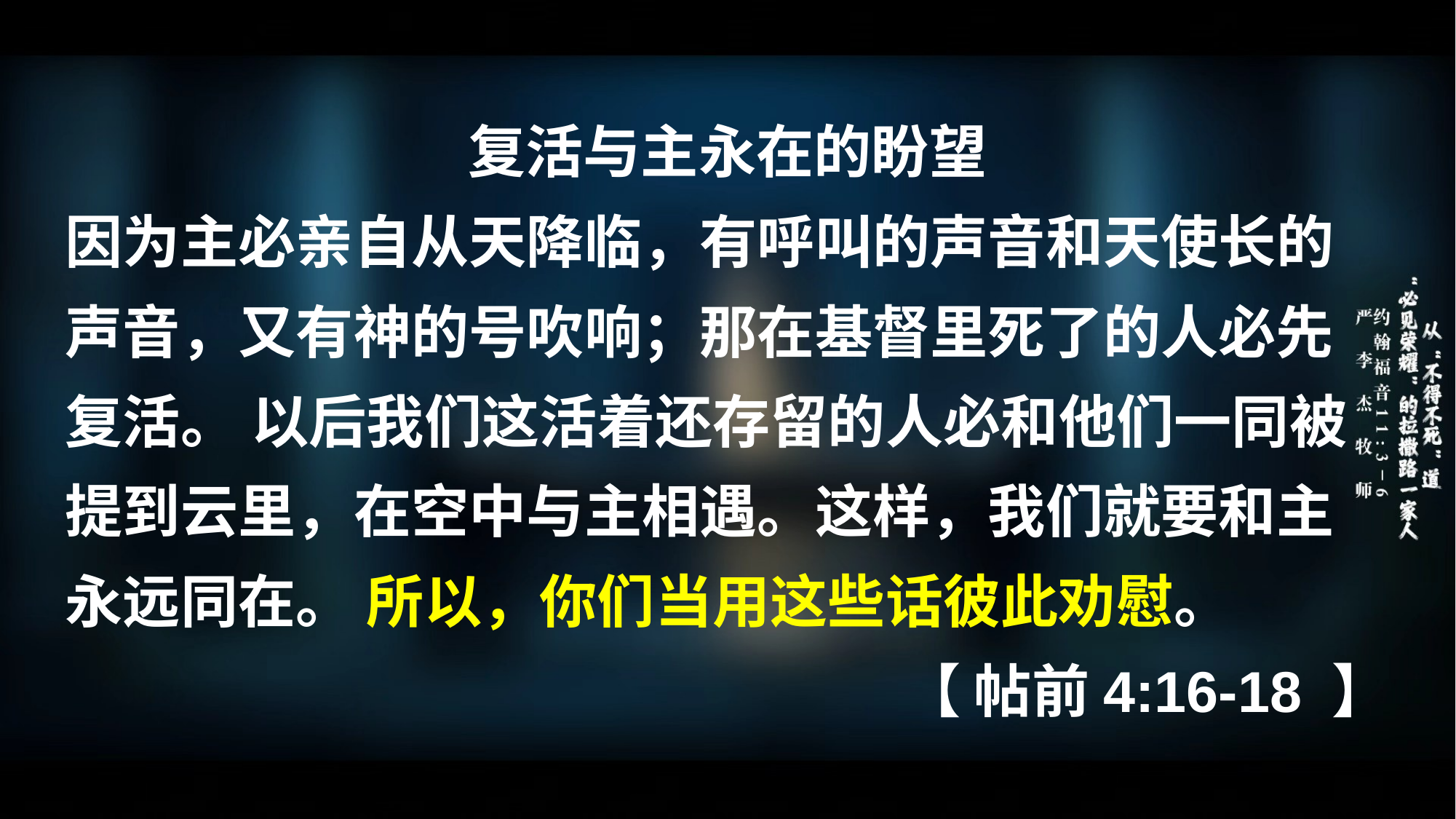

复活与主永在的盼望
因为主必亲自从天降临，有呼叫的声音和天使长的声音，又有神的号吹响；那在基督里死了的人必先复活。 以后我们这活着还存留的人必和他们一同被提到云里，在空中与主相遇。这样，我们就要和主永远同在。 所以，你们当用这些话彼此劝慰。
【 帖前4:16-18 】